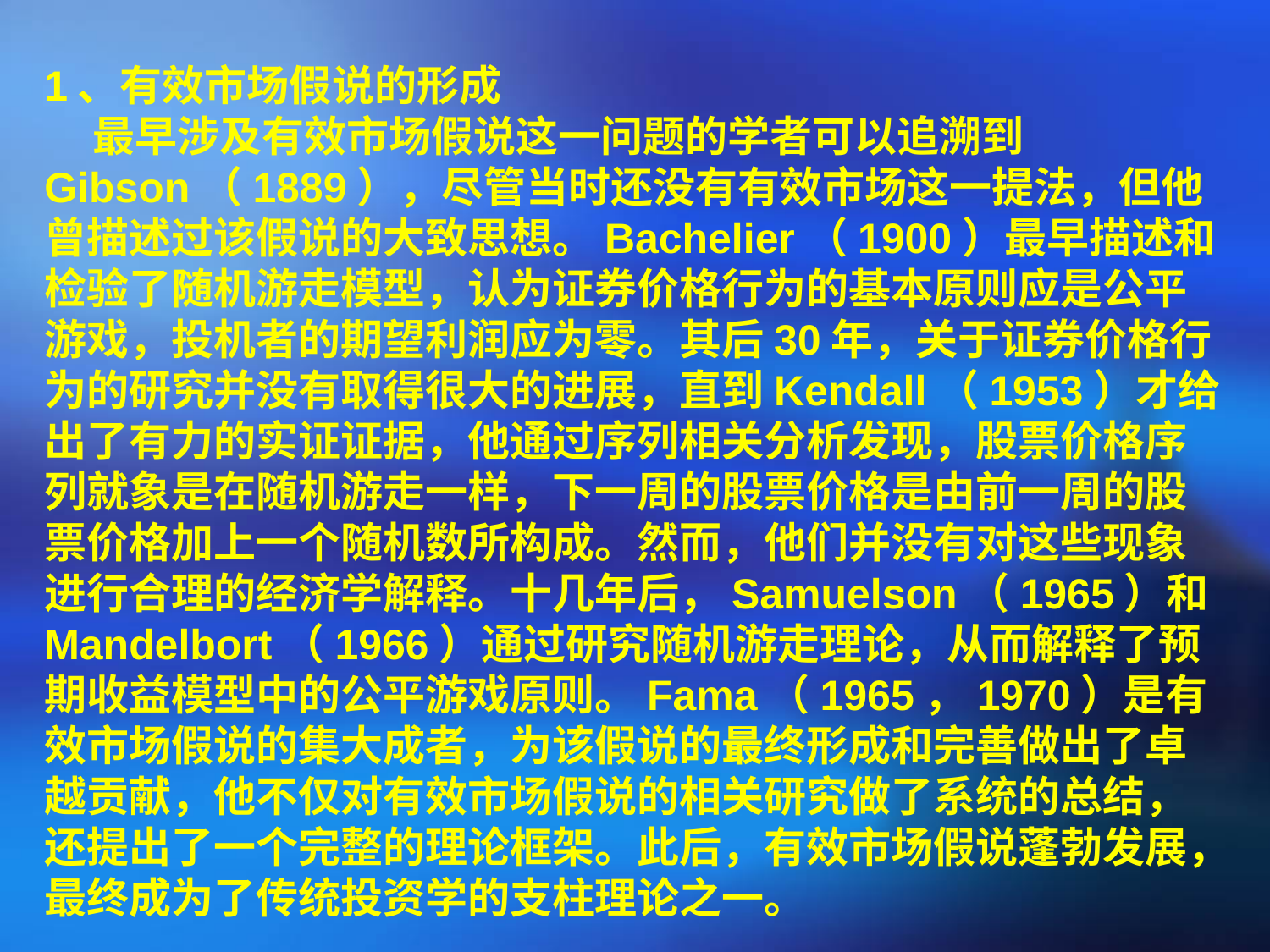

1、有效市场假说的形成
    最早涉及有效市场假说这一问题的学者可以追溯到Gibson（1889），尽管当时还没有有效市场这一提法，但他曾描述过该假说的大致思想。Bachelier（1900）最早描述和检验了随机游走模型，认为证券价格行为的基本原则应是公平游戏，投机者的期望利润应为零。其后30年，关于证券价格行为的研究并没有取得很大的进展，直到Kendall（1953）才给出了有力的实证证据，他通过序列相关分析发现，股票价格序列就象是在随机游走一样，下一周的股票价格是由前一周的股票价格加上一个随机数所构成。然而，他们并没有对这些现象进行合理的经济学解释。十几年后，Samuelson（1965）和Mandelbort（1966）通过研究随机游走理论，从而解释了预期收益模型中的公平游戏原则。Fama（1965，1970）是有效市场假说的集大成者，为该假说的最终形成和完善做出了卓越贡献，他不仅对有效市场假说的相关研究做了系统的总结，还提出了一个完整的理论框架。此后，有效市场假说蓬勃发展，最终成为了传统投资学的支柱理论之一。